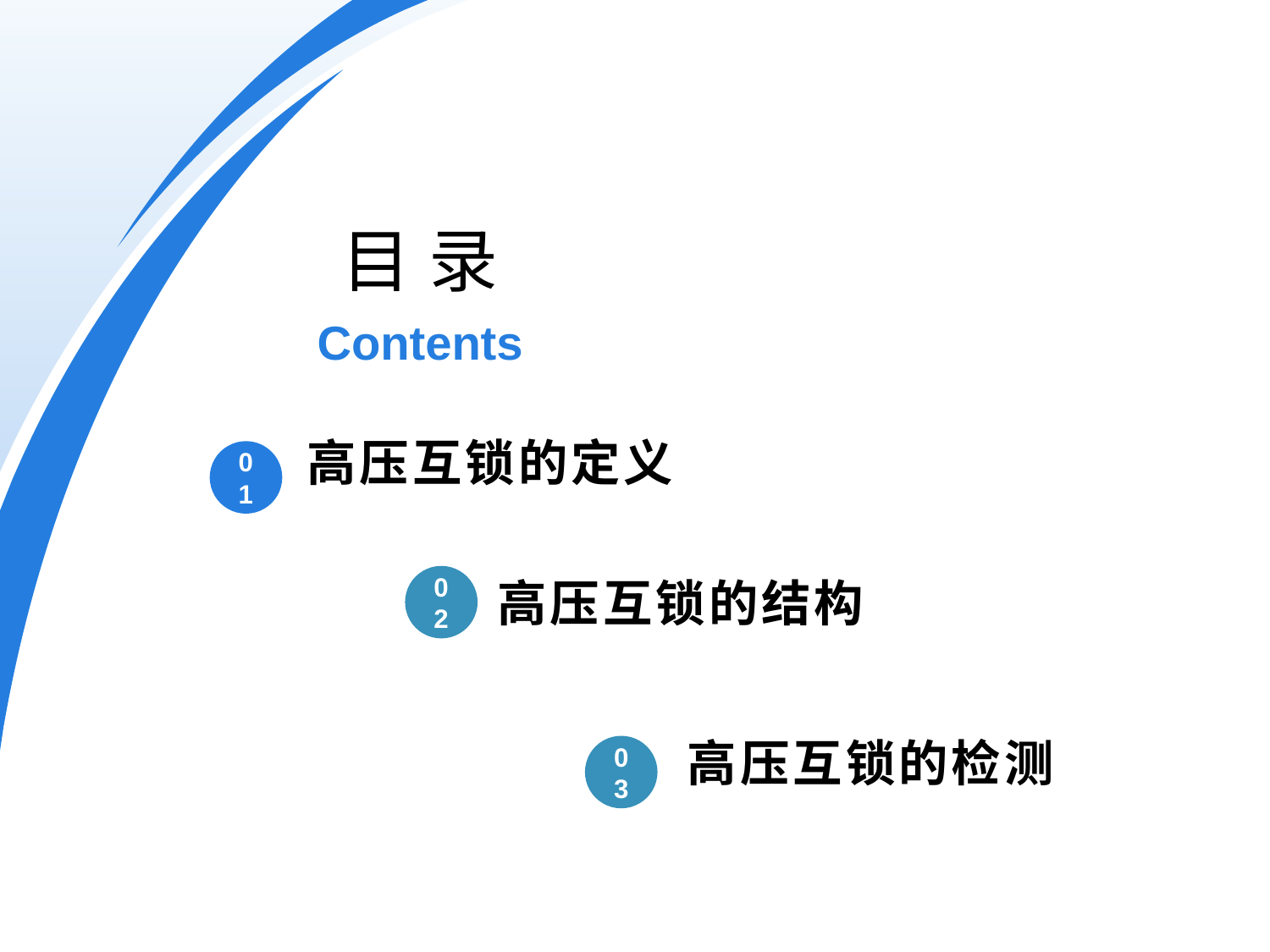

目录
Contents
高压互锁的定义

01
02
高压互锁的结构

高压互锁的检测

03